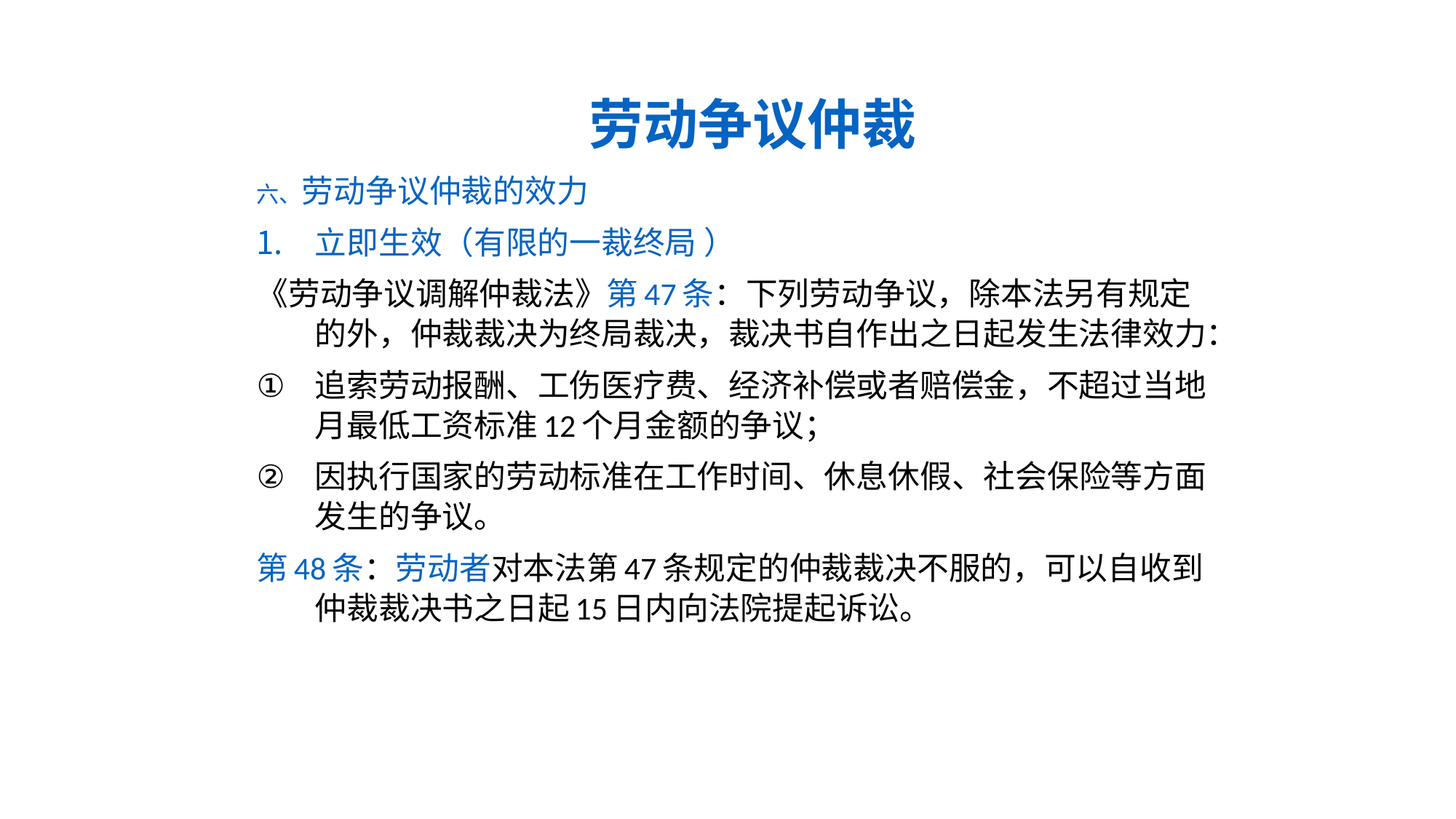

# 劳动争议仲裁
六、劳动争议仲裁的效力
立即生效（有限的一裁终局 ）
《劳动争议调解仲裁法》第47条：下列劳动争议，除本法另有规定的外，仲裁裁决为终局裁决，裁决书自作出之日起发生法律效力：
追索劳动报酬、工伤医疗费、经济补偿或者赔偿金，不超过当地月最低工资标准12个月金额的争议；
因执行国家的劳动标准在工作时间、休息休假、社会保险等方面发生的争议。
第48条：劳动者对本法第47条规定的仲裁裁决不服的，可以自收到仲裁裁决书之日起15日内向法院提起诉讼。